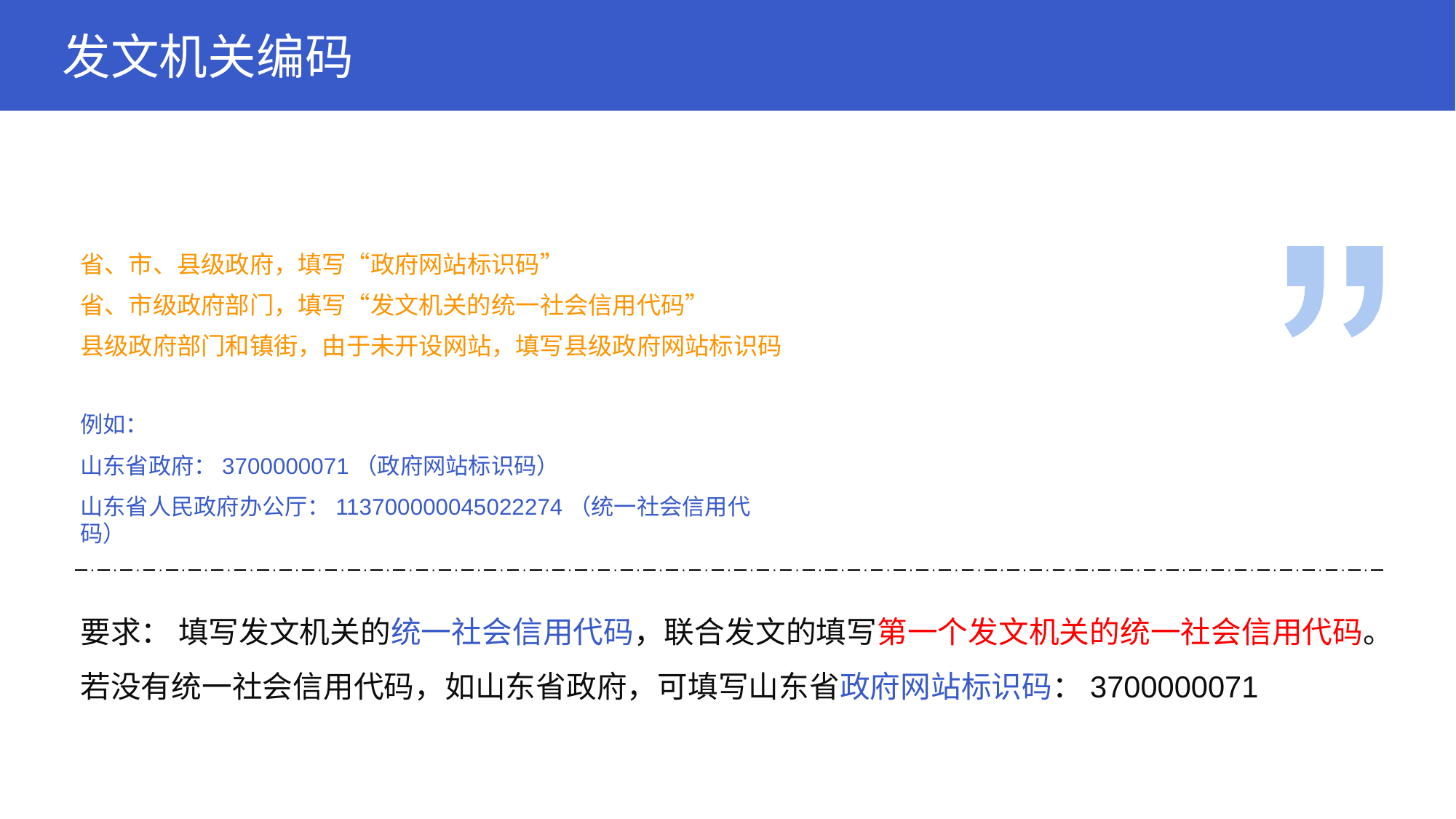

# 发文机关编码
省、市、县级政府，填写“政府网站标识码”
省、市级政府部门，填写“发文机关的统一社会信用代码”
县级政府部门和镇街，由于未开设网站，填写县级政府网站标识码

例如：
山东省政府：3700000071（政府网站标识码）
山东省人民政府办公厅：113700000045022274（统一社会信用代码）

要求： 填写发文机关的统一社会信用代码，联合发文的填写第一个发文机关的统一社会信用代码。 若没有统一社会信用代码，如山东省政府，可填写山东省政府网站标识码：3700000071